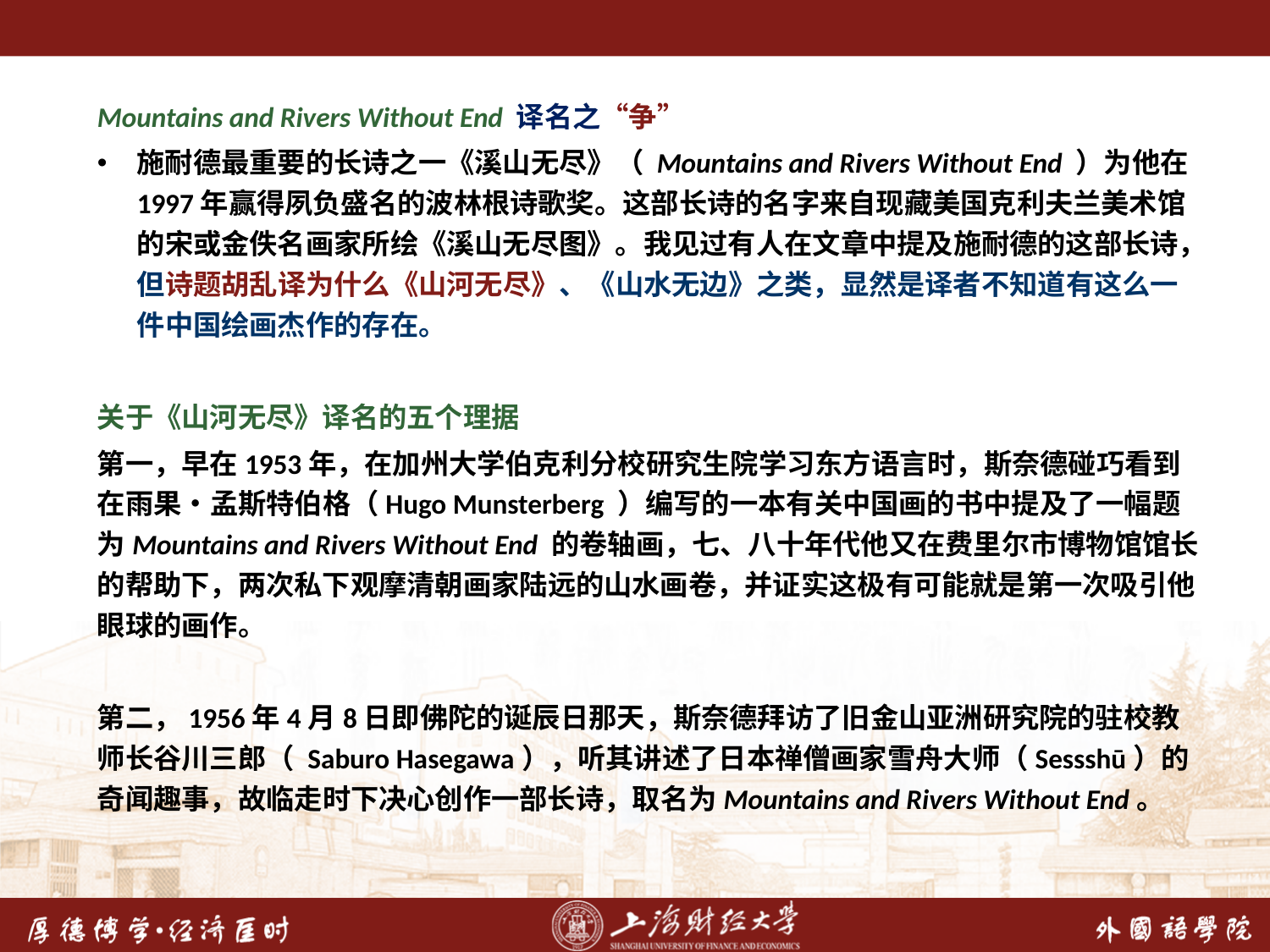

Mountains and Rivers Without End 译名之“争”
施耐德最重要的长诗之一《溪山无尽》（ Mountains and Rivers Without End ）为他在1997年赢得夙负盛名的波林根诗歌奖。这部长诗的名字来自现藏美国克利夫兰美术馆的宋或金佚名画家所绘《溪山无尽图》。我见过有人在文章中提及施耐德的这部长诗，但诗题胡乱译为什么《山河无尽》、《山水无边》之类，显然是译者不知道有这么一件中国绘画杰作的存在。

关于《山河无尽》译名的五个理据
第一，早在1953年，在加州大学伯克利分校研究生院学习东方语言时，斯奈德碰巧看到在雨果•孟斯特伯格（Hugo Munsterberg ）编写的一本有关中国画的书中提及了一幅题为Mountains and Rivers Without End 的卷轴画，七、八十年代他又在费里尔市博物馆馆长的帮助下，两次私下观摩清朝画家陆远的山水画卷，并证实这极有可能就是第一次吸引他眼球的画作。

第二，1956年4月8日即佛陀的诞辰日那天，斯奈德拜访了旧金山亚洲研究院的驻校教师长谷川三郎（ Saburo Hasegawa），听其讲述了日本禅僧画家雪舟大师（Sessshū）的奇闻趣事，故临走时下决心创作一部长诗，取名为Mountains and Rivers Without End。